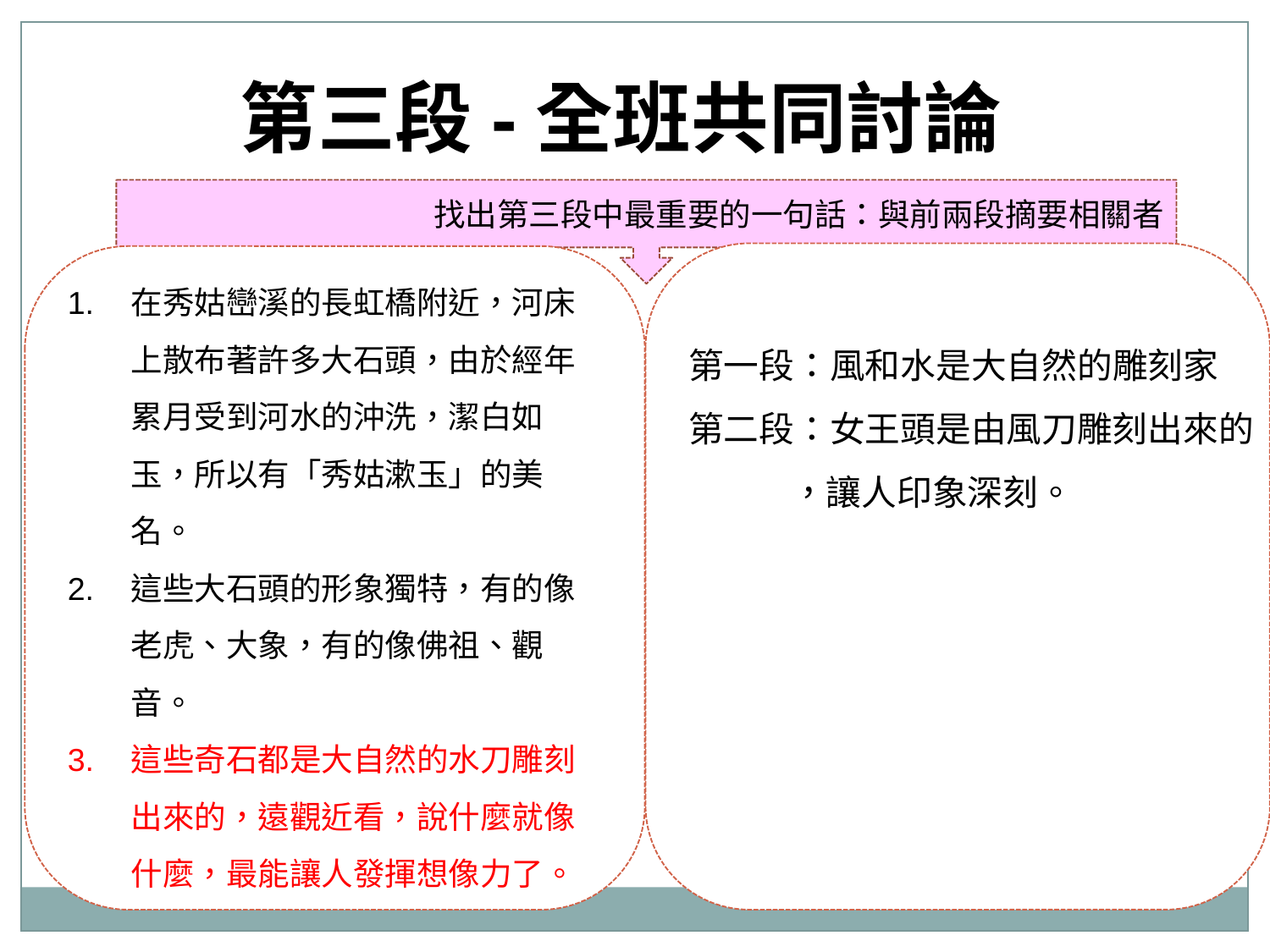

第三段-全班共同討論
    找出第三段中最重要的一句話：與前兩段摘要相關者

第一段：風和水是大自然的雕刻家
第二段：女王頭是由風刀雕刻出來的
            ，讓人印象深刻。

在秀姑巒溪的長虹橋附近，河床上散布著許多大石頭，由於經年累月受到河水的沖洗，潔白如玉，所以有「秀姑漱玉」的美名。
這些大石頭的形象獨特，有的像老虎、大象，有的像佛祖、觀音。
這些奇石都是大自然的水刀雕刻出來的，遠觀近看，說什麼就像什麼，最能讓人發揮想像力了。